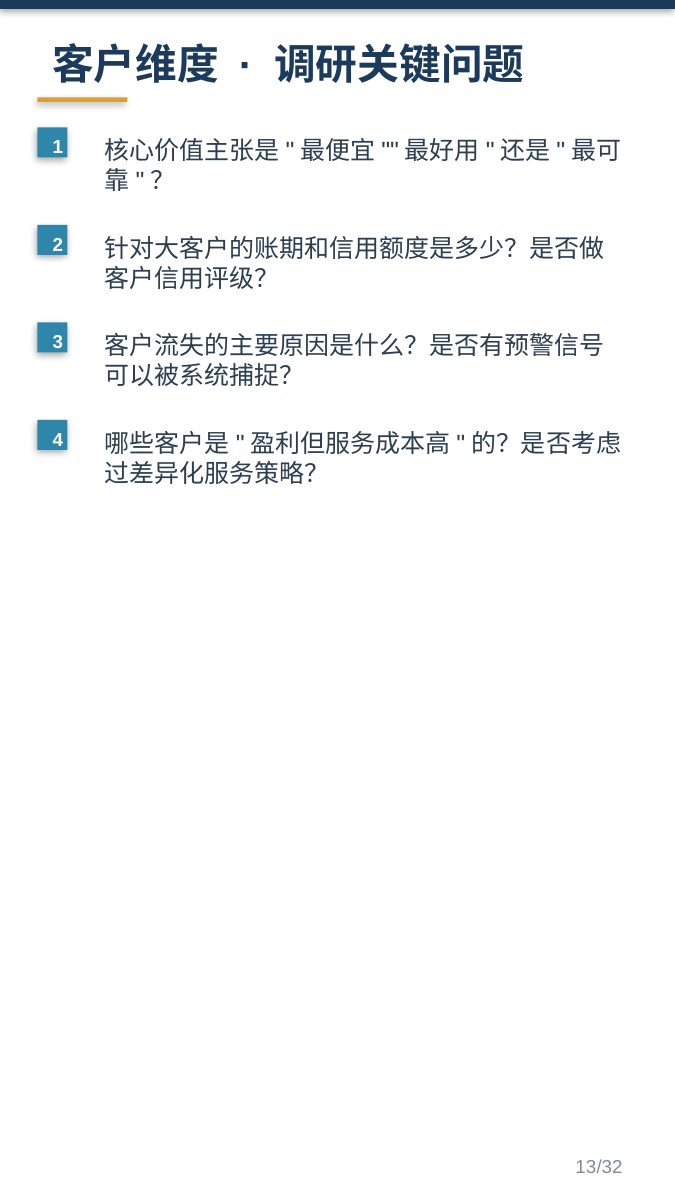

客户维度 · 调研关键问题

1
核心价值主张是"最便宜""最好用"还是"最可靠"？

2
针对大客户的账期和信用额度是多少？是否做客户信用评级？

3
客户流失的主要原因是什么？是否有预警信号可以被系统捕捉？

4
哪些客户是"盈利但服务成本高"的？是否考虑过差异化服务策略？
13/32